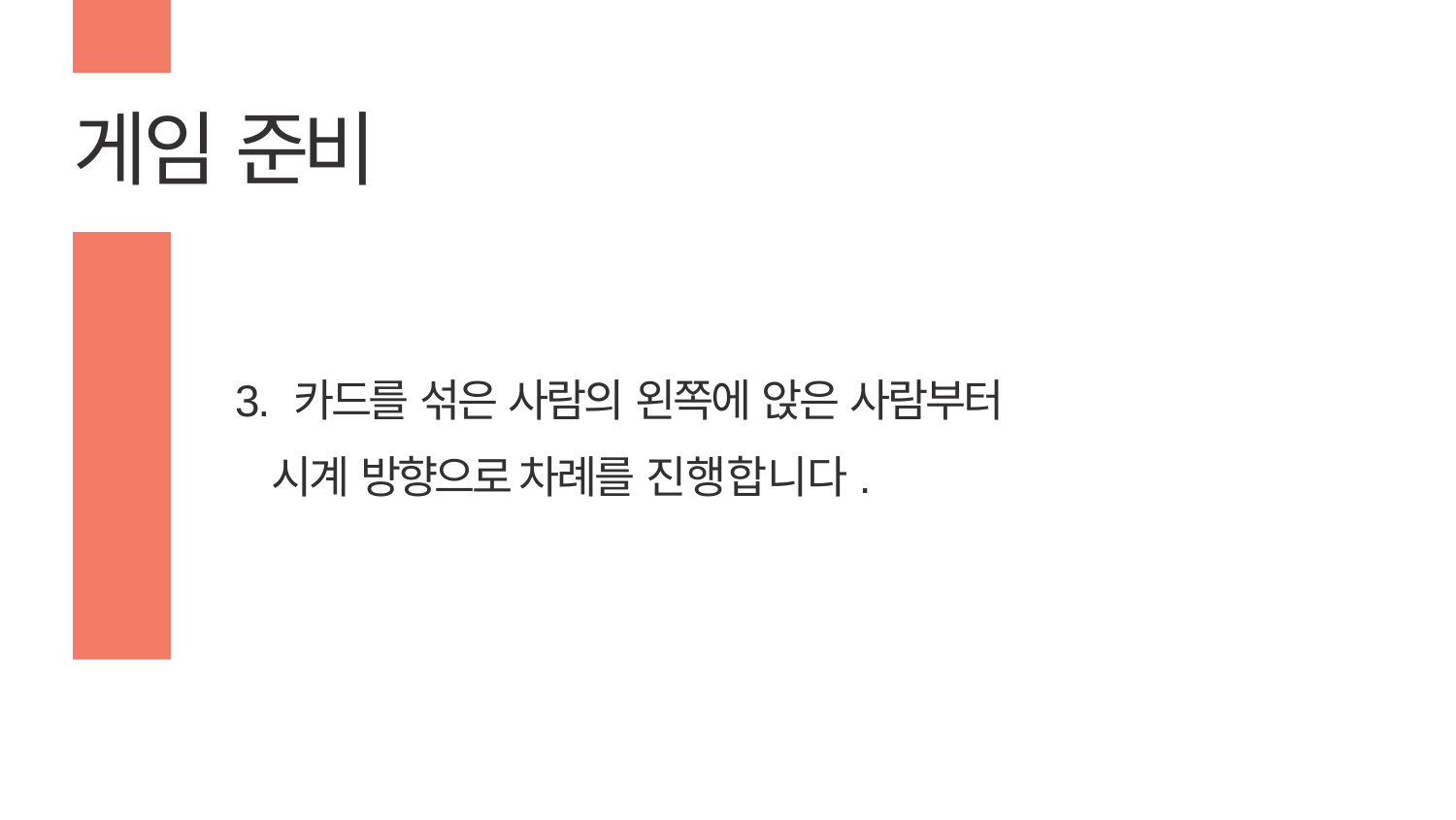

# 게임 준비

3. 카드를 섞은 사람의 왼쪽에 앉은 사람부터
시계 방향으로 차례를 진행합니다.